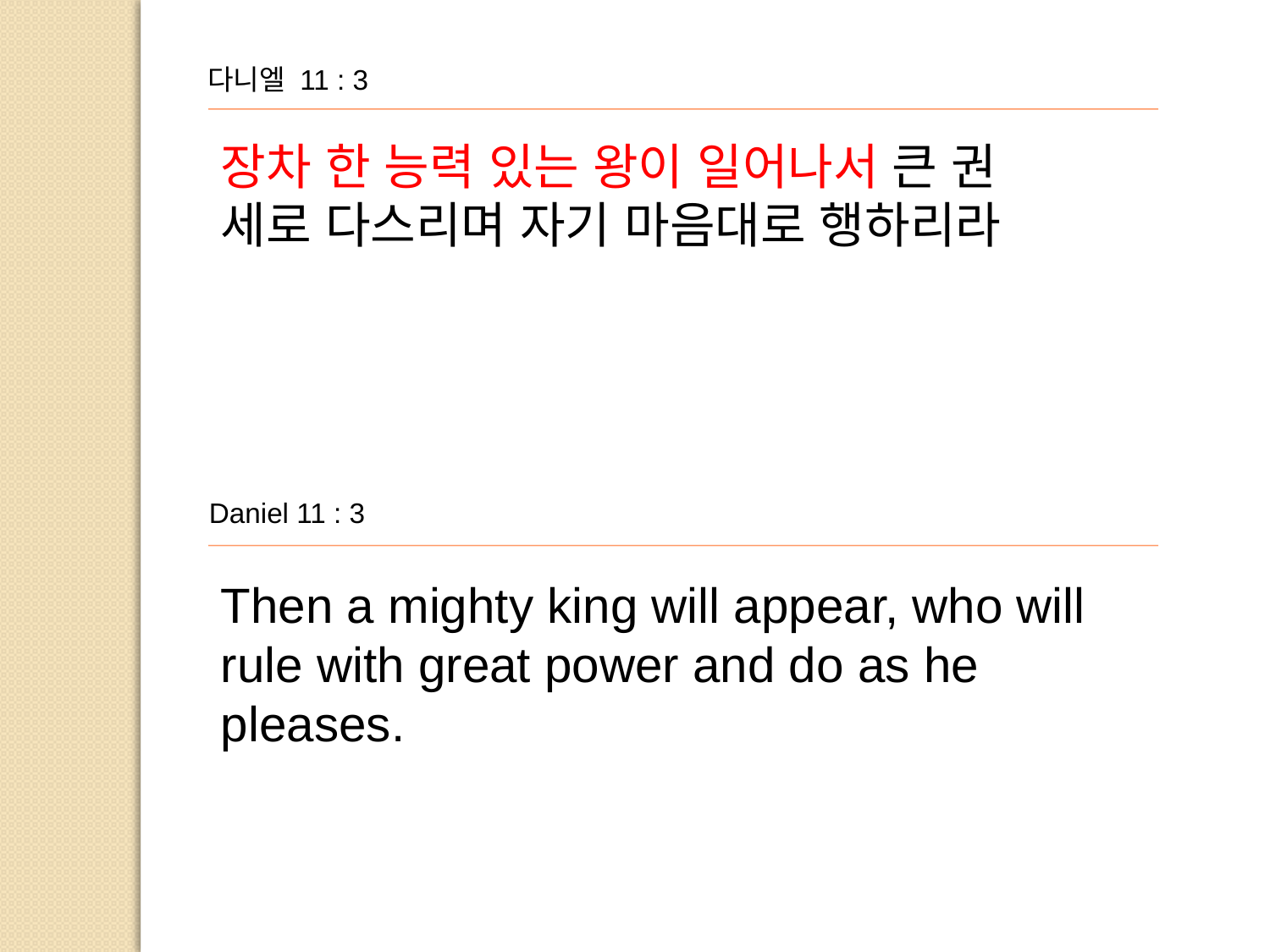

다니엘 11 : 3

장차 한 능력 있는 왕이 일어나서 큰 권
세로 다스리며 자기 마음대로 행하리라
Daniel 11 : 3

Then a mighty king will appear, who will rule with great power and do as he
pleases.